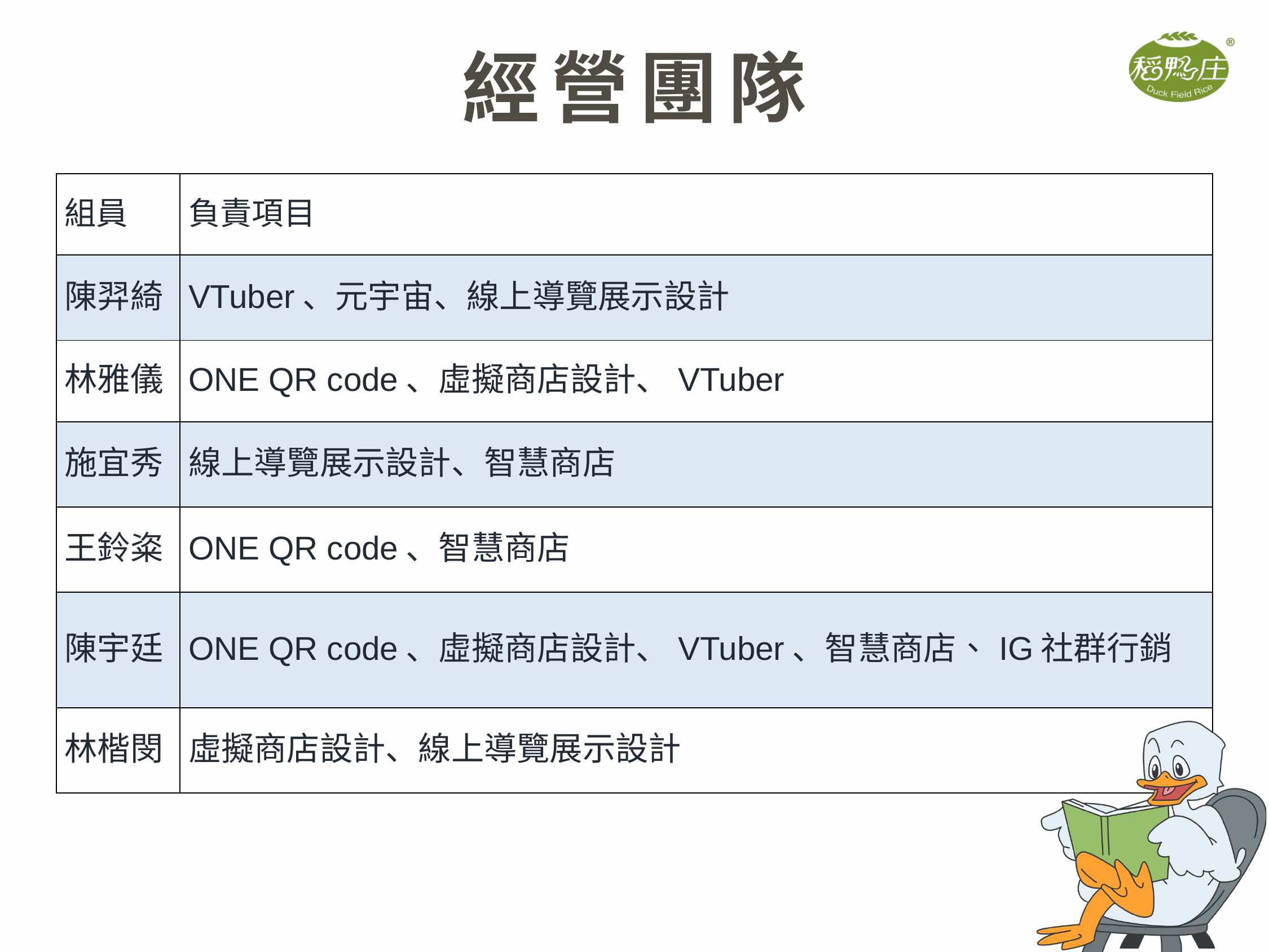

經營團隊
| 組員 | 負責項目 |
| --- | --- |
| 陳羿綺 | VTuber、元宇宙、線上導覽展示設計 |
| 林雅儀 | ONE QR code、虛擬商店設計、VTuber |
| 施宜秀 | 線上導覽展示設計、智慧商店 |
| 王鈴粢 | ONE QR code、智慧商店 |
| 陳宇廷 | ONE QR code、虛擬商店設計、VTuber、智慧商店、IG社群行銷 |
| 林楷閔 | 虛擬商店設計、線上導覽展示設計 |